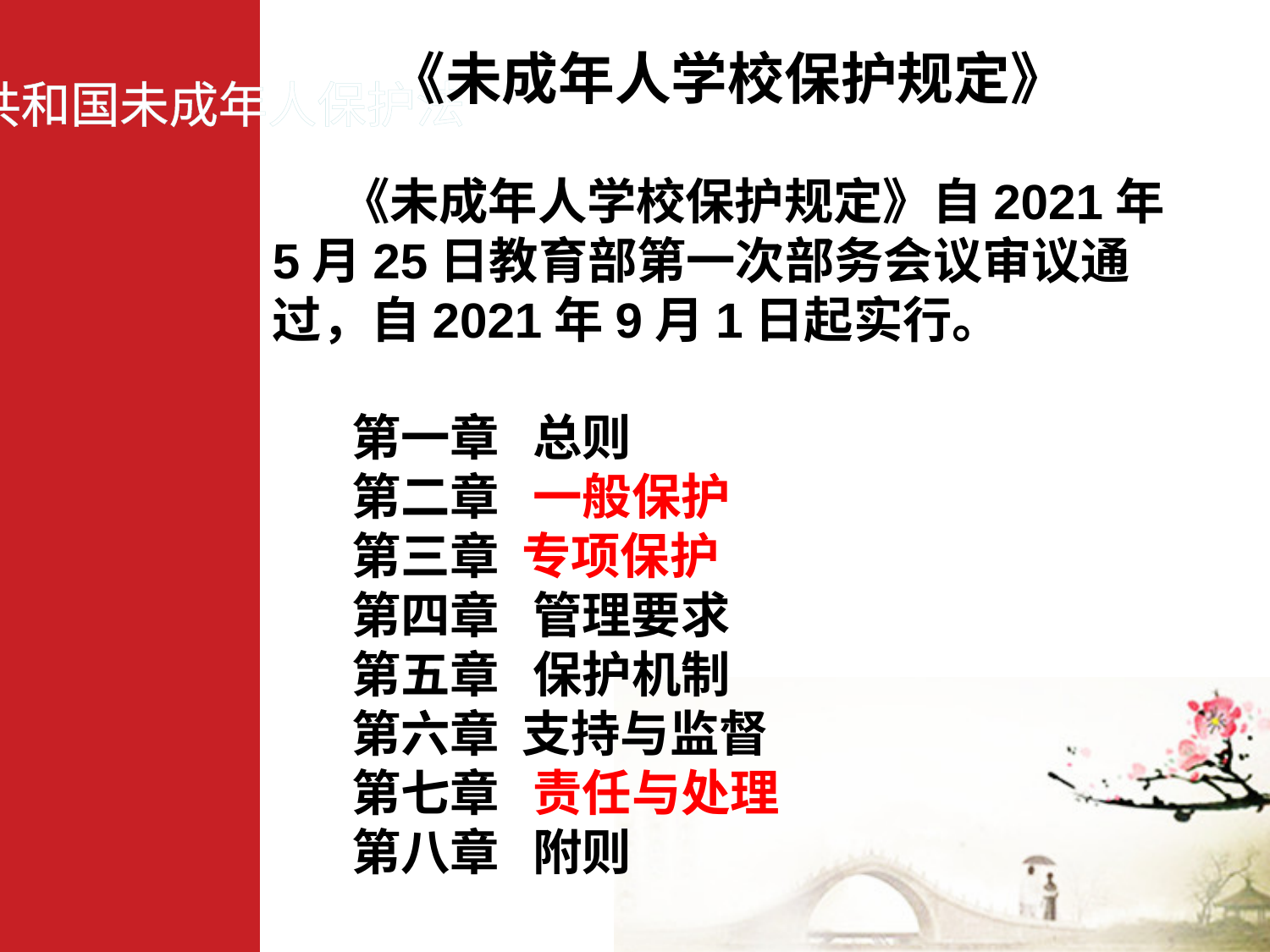

《未成年人学校保护规定》

     《未成年人学校保护规定》自2021年5月25日教育部第一次部务会议审议通过，自2021年9月1日起实行。

      第一章   总则
      第二章   一般保护
      第三章  专项保护
      第四章   管理要求
      第五章   保护机制
      第六章  支持与监督
      第七章   责任与处理
      第八章   附则
中华人民共和国未成年人保护法